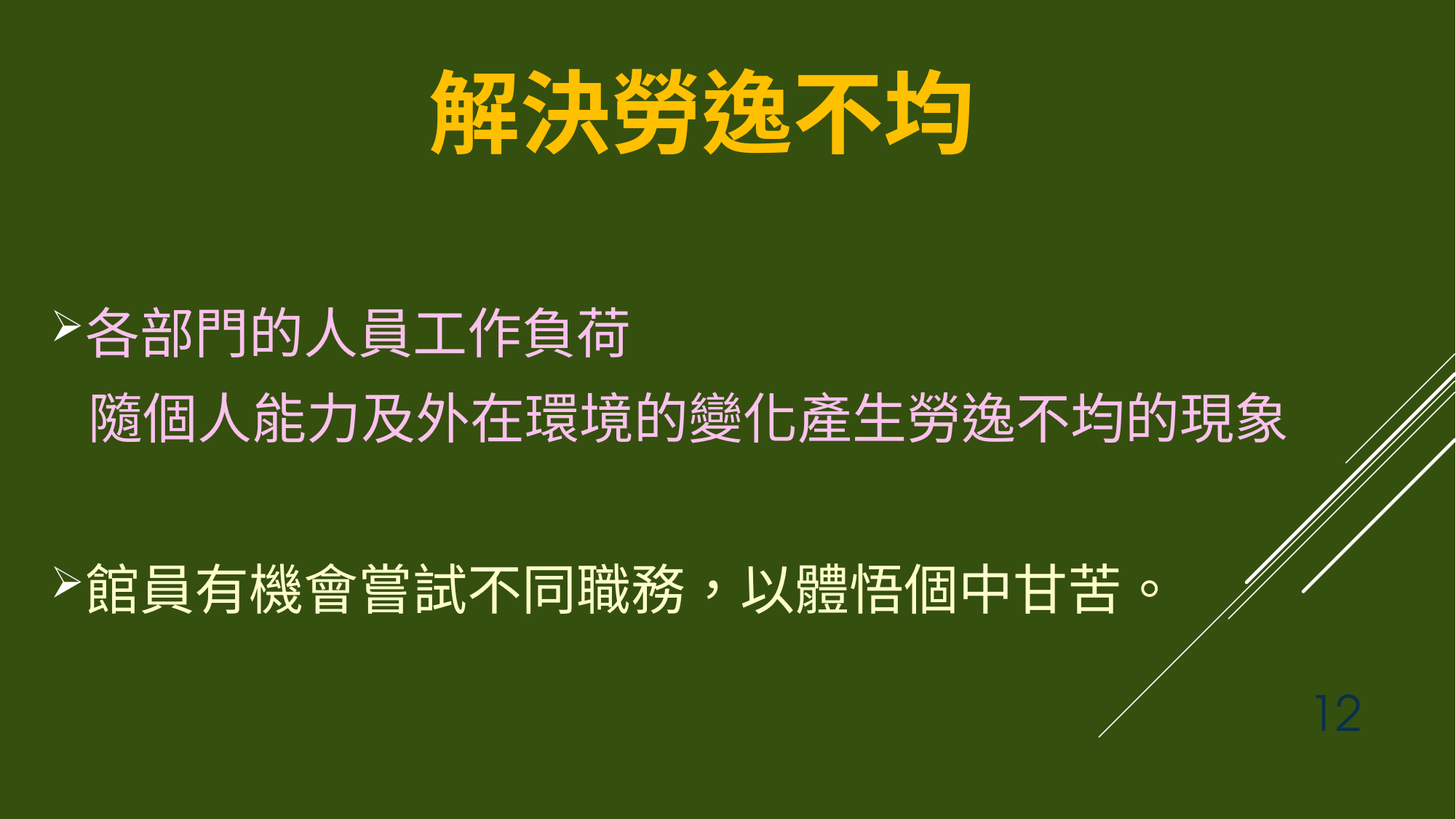

# 解決勞逸不均
各部門的人員工作負荷
  隨個人能力及外在環境的變化產生勞逸不均的現象

館員有機會嘗試不同職務，以體悟個中甘苦。
12